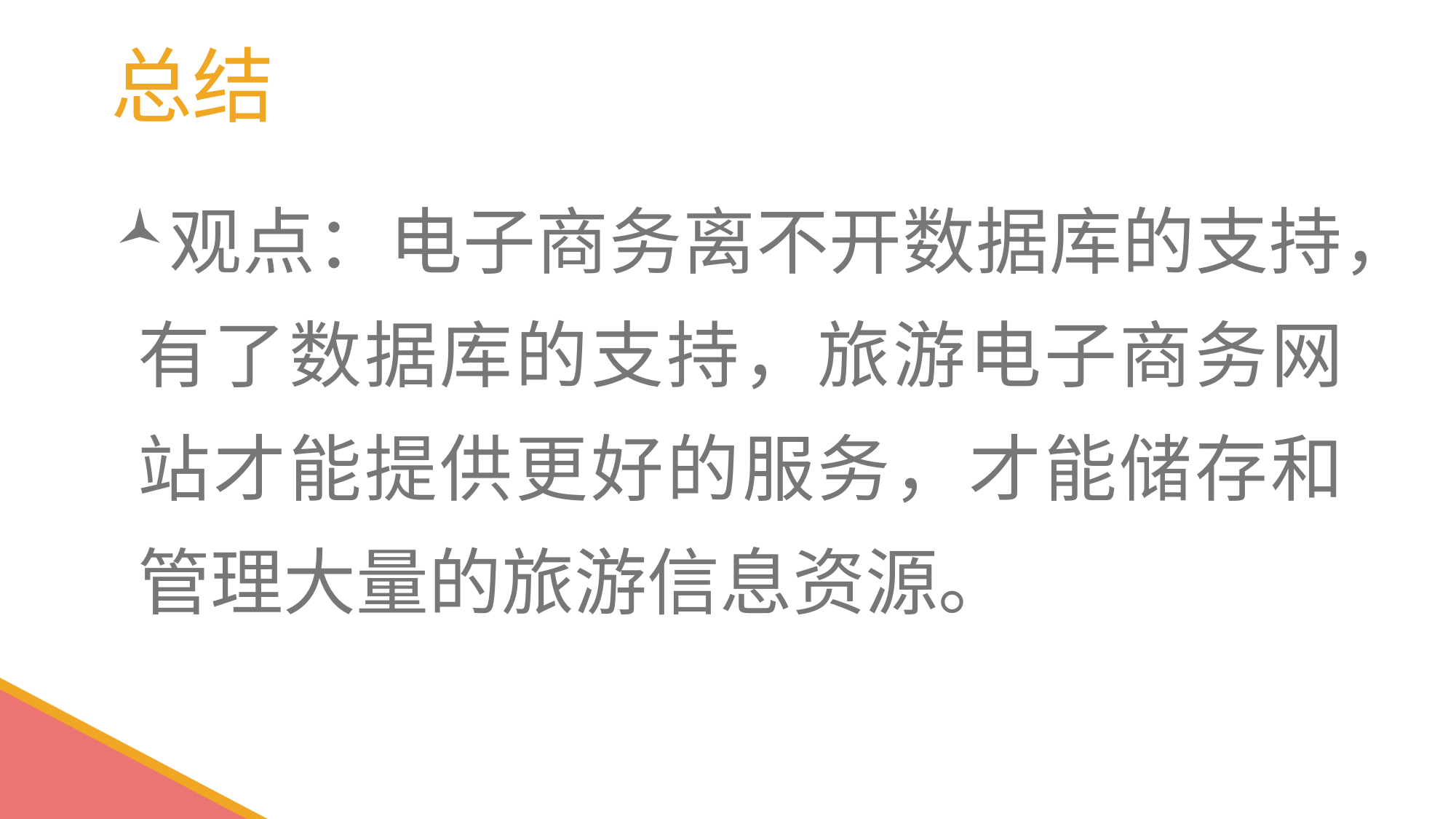

# 总结
观点：电子商务离不开数据库的支持，有了数据库的支持，旅游电子商务网站才能提供更好的服务，才能储存和管理大量的旅游信息资源。